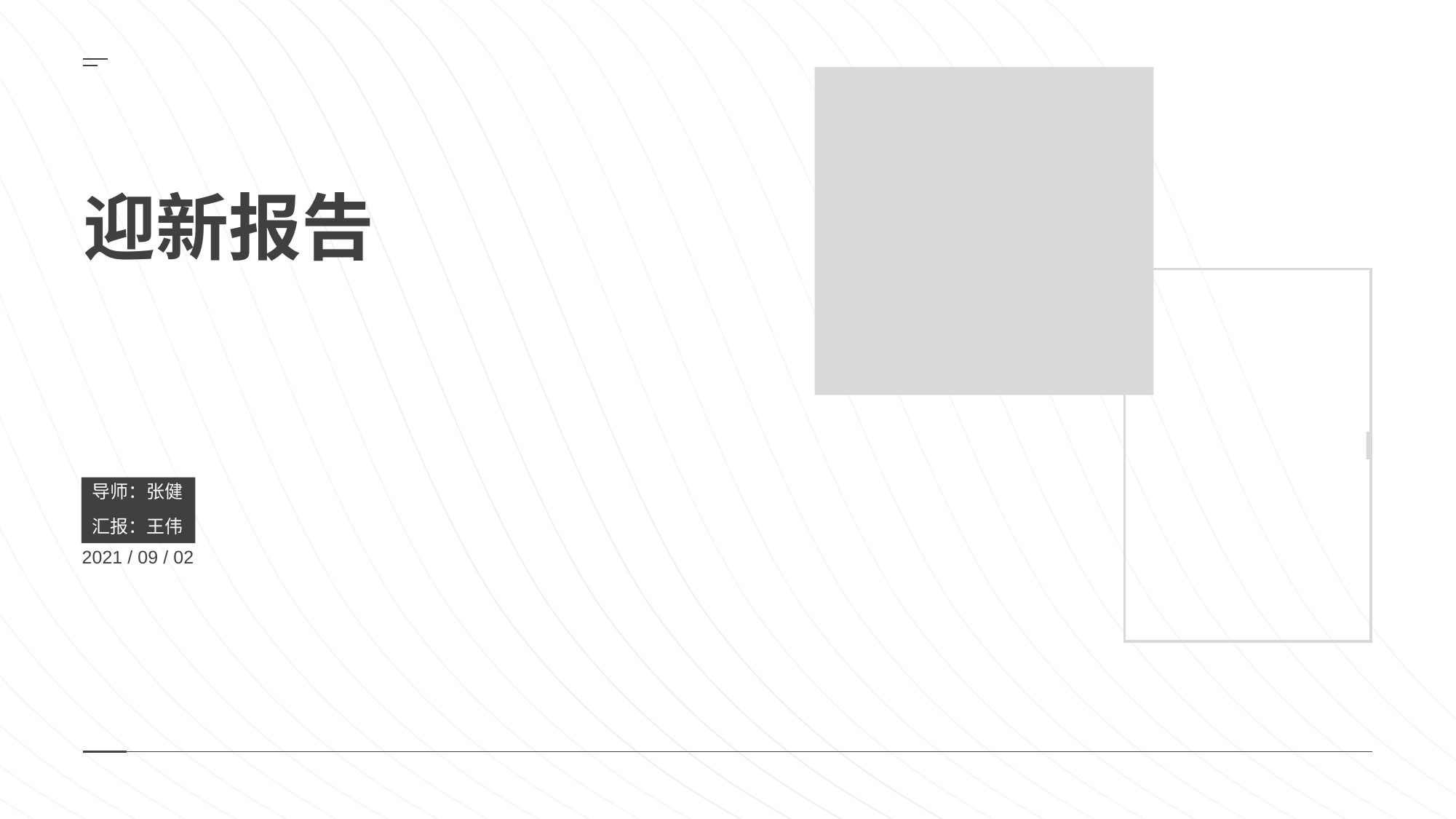

迎新报告
导师：张健
汇报：王伟
2021 / 09 / 02